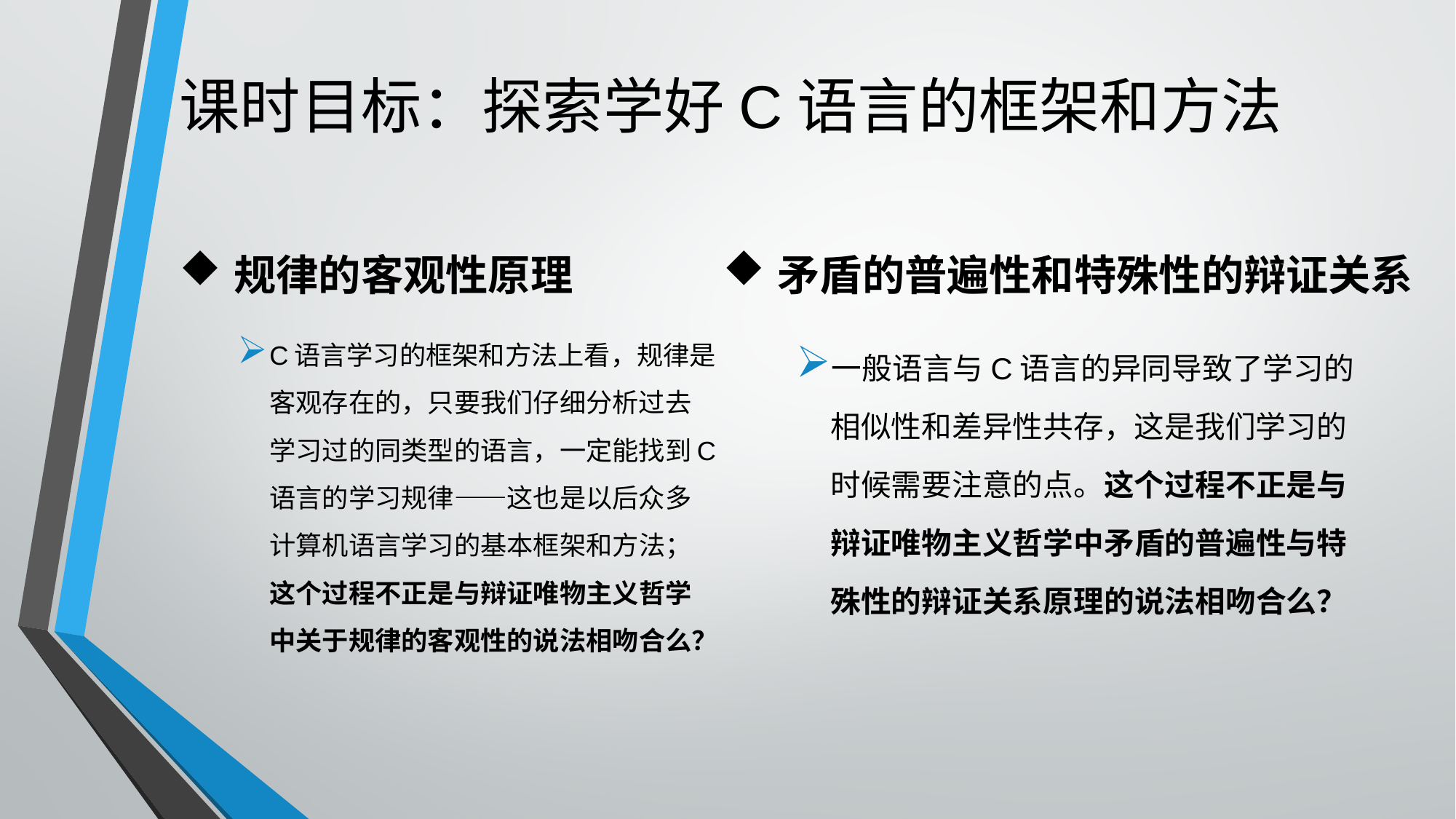

# 课时目标：探索学好C语言的框架和方法
规律的客观性原理
矛盾的普遍性和特殊性的辩证关系
C语言学习的框架和方法上看，规律是客观存在的，只要我们仔细分析过去学习过的同类型的语言，一定能找到C语言的学习规律——这也是以后众多计算机语言学习的基本框架和方法；这个过程不正是与辩证唯物主义哲学中关于规律的客观性的说法相吻合么？

一般语言与C语言的异同导致了学习的相似性和差异性共存，这是我们学习的时候需要注意的点。这个过程不正是与辩证唯物主义哲学中矛盾的普遍性与特殊性的辩证关系原理的说法相吻合么？